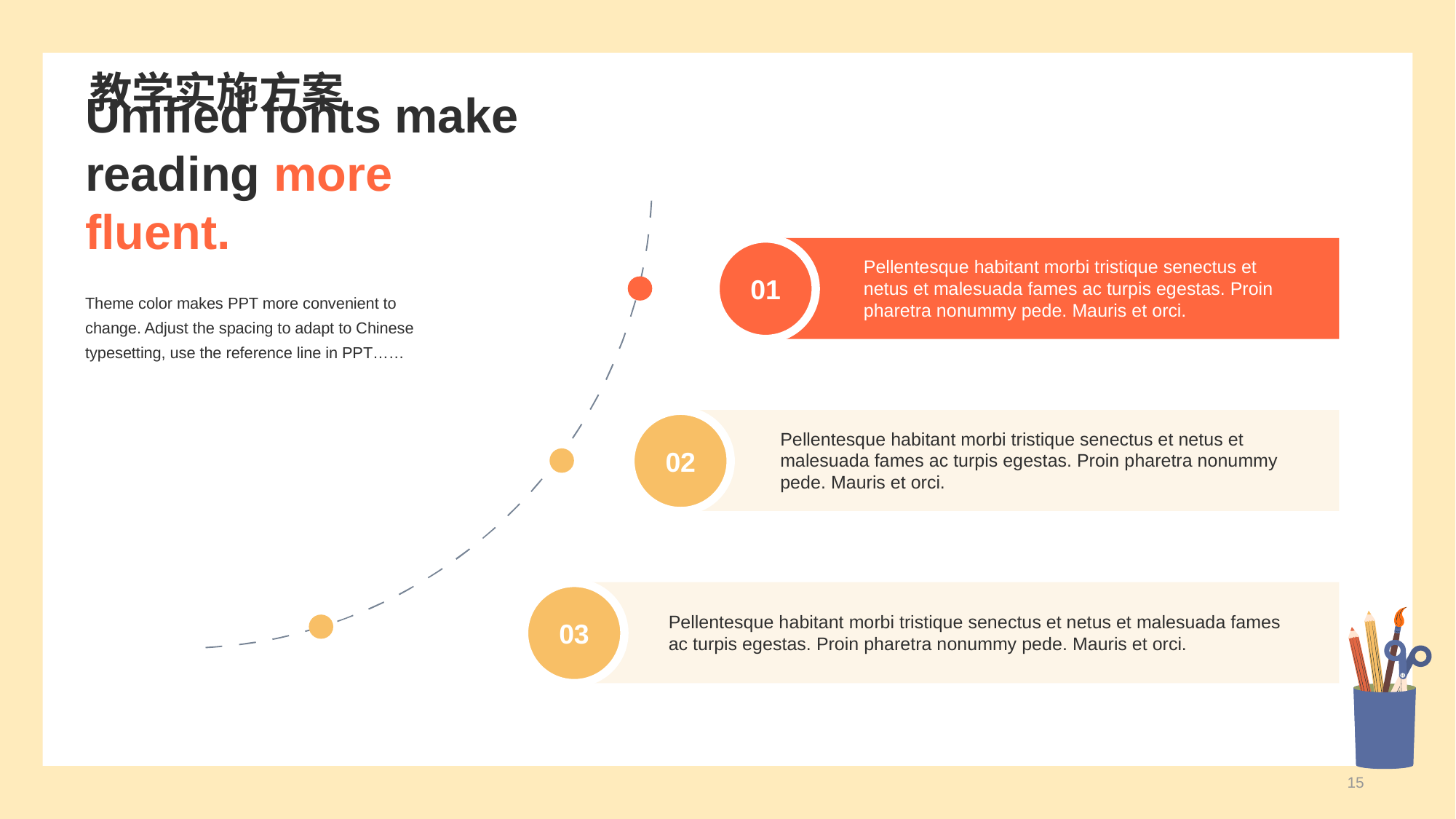

# 教学实施方案
Unified fonts make reading more fluent.

01
Pellentesque habitant morbi tristique senectus et netus et malesuada fames ac turpis egestas. Proin pharetra nonummy pede. Mauris et orci.
Theme color makes PPT more convenient to change. Adjust the spacing to adapt to Chinese typesetting, use the reference line in PPT……

02
Pellentesque habitant morbi tristique senectus et netus et malesuada fames ac turpis egestas. Proin pharetra nonummy pede. Mauris et orci.

03
Pellentesque habitant morbi tristique senectus et netus et malesuada fames ac turpis egestas. Proin pharetra nonummy pede. Mauris et orci.
15